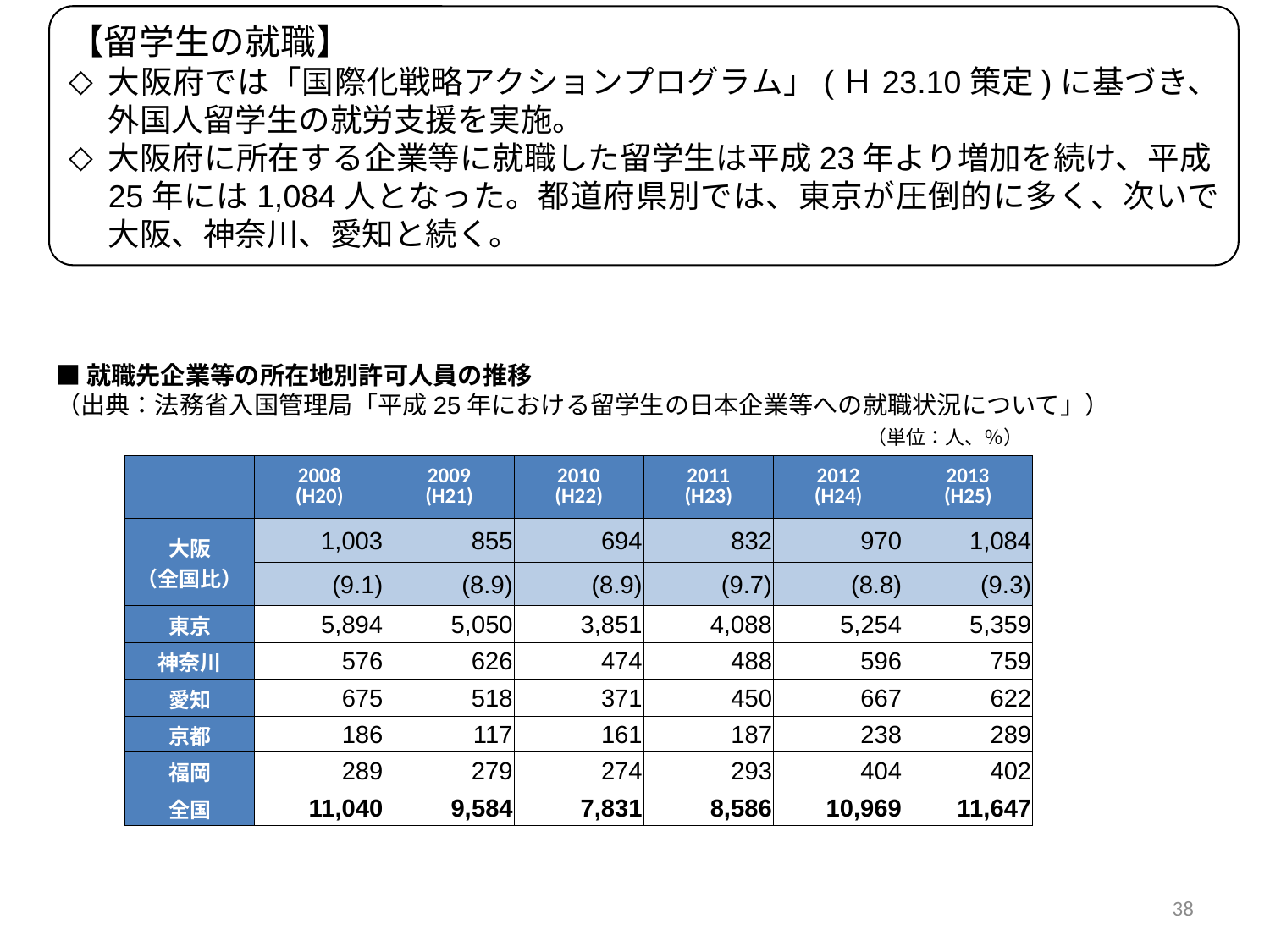

【留学生の就職】
大阪府では「国際化戦略アクションプログラム」(Ｈ23.10策定)に基づき、外国人留学生の就労支援を実施。
大阪府に所在する企業等に就職した留学生は平成23年より増加を続け、平成25年には1,084人となった。都道府県別では、東京が圧倒的に多く、次いで大阪、神奈川、愛知と続く。
■就職先企業等の所在地別許可人員の推移
（出典：法務省入国管理局「平成25年における留学生の日本企業等への就職状況について」）
（単位：人、％）
|  | 2008 (H20) | 2009 (H21) | 2010 (H22) | 2011 (H23) | 2012 (H24) | 2013 (H25) |
| --- | --- | --- | --- | --- | --- | --- |
| 大阪 （全国比） | 1,003 | 855 | 694 | 832 | 970 | 1,084 |
|  | (9.1) | (8.9) | (8.9) | (9.7) | (8.8) | (9.3) |
| 東京 | 5,894 | 5,050 | 3,851 | 4,088 | 5,254 | 5,359 |
| 神奈川 | 576 | 626 | 474 | 488 | 596 | 759 |
| 愛知 | 675 | 518 | 371 | 450 | 667 | 622 |
| 京都 | 186 | 117 | 161 | 187 | 238 | 289 |
| 福岡 | 289 | 279 | 274 | 293 | 404 | 402 |
| 全国 | 11,040 | 9,584 | 7,831 | 8,586 | 10,969 | 11,647 |
38